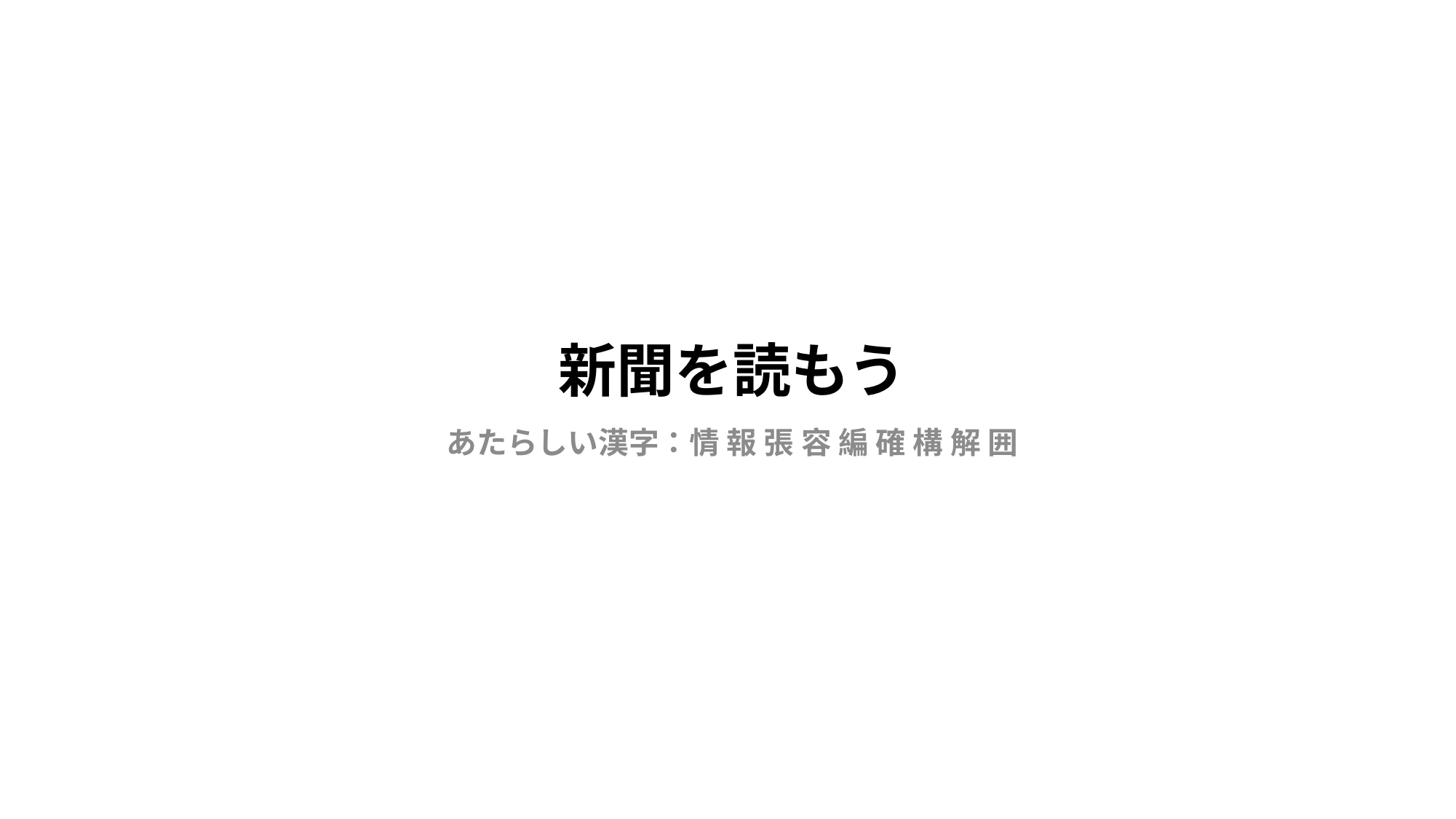

# 新聞を読もう
あたらしい漢字：情 報 張 容 編 確 構 解 囲